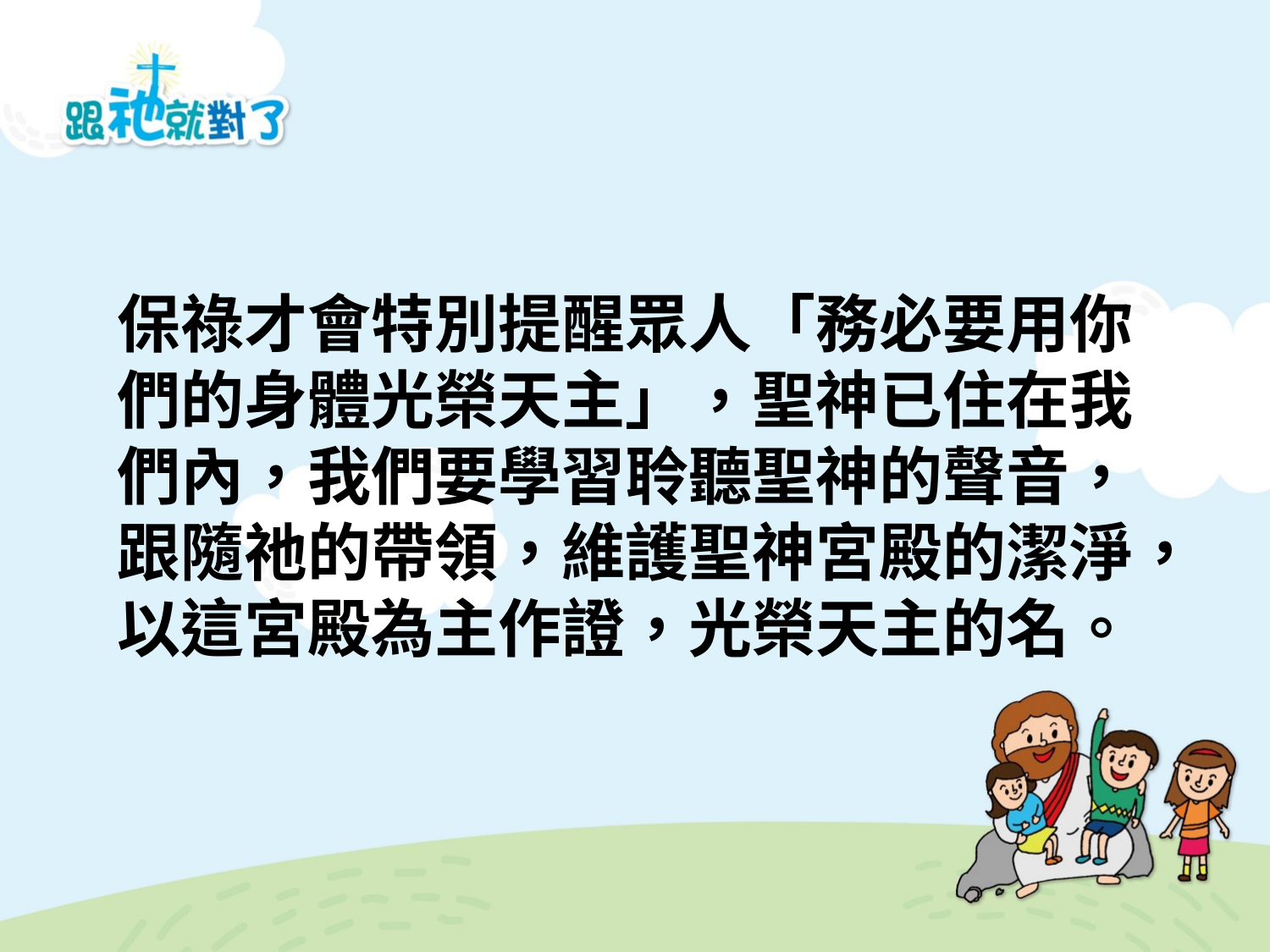

保祿才會特別提醒眾人「務必要用你們的身體光榮天主」，聖神已住在我們內，我們要學習聆聽聖神的聲音，跟隨祂的帶領，維護聖神宮殿的潔淨，以這宮殿為主作證，光榮天主的名。